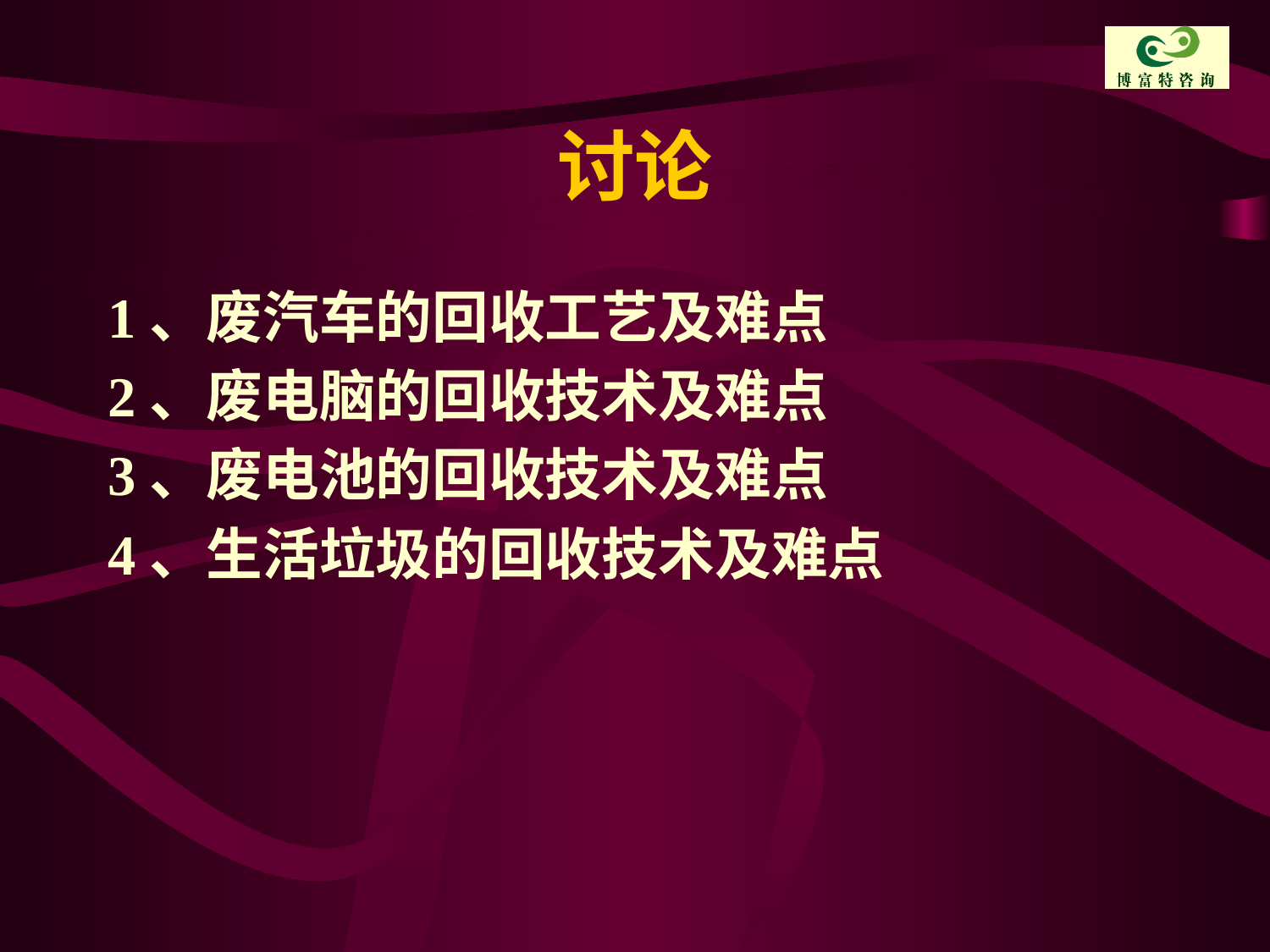

# 讨论
1、废汽车的回收工艺及难点
2、废电脑的回收技术及难点
3、废电池的回收技术及难点
4、生活垃圾的回收技术及难点